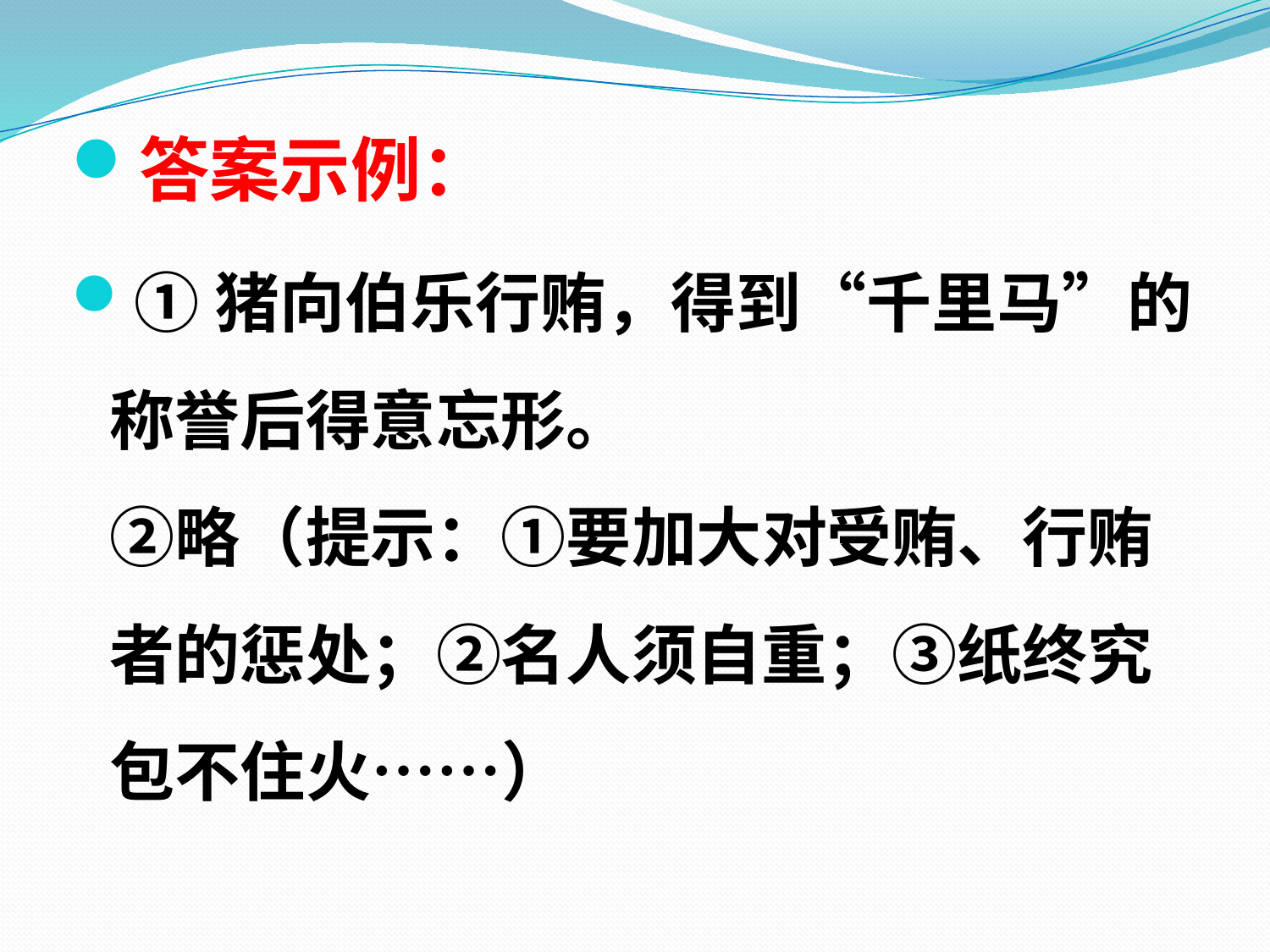

答案示例：
①猪向伯乐行贿，得到“千里马”的称誉后得意忘形。
②略（提示：①要加大对受贿、行贿者的惩处；②名人须自重；③纸终究包不住火……）